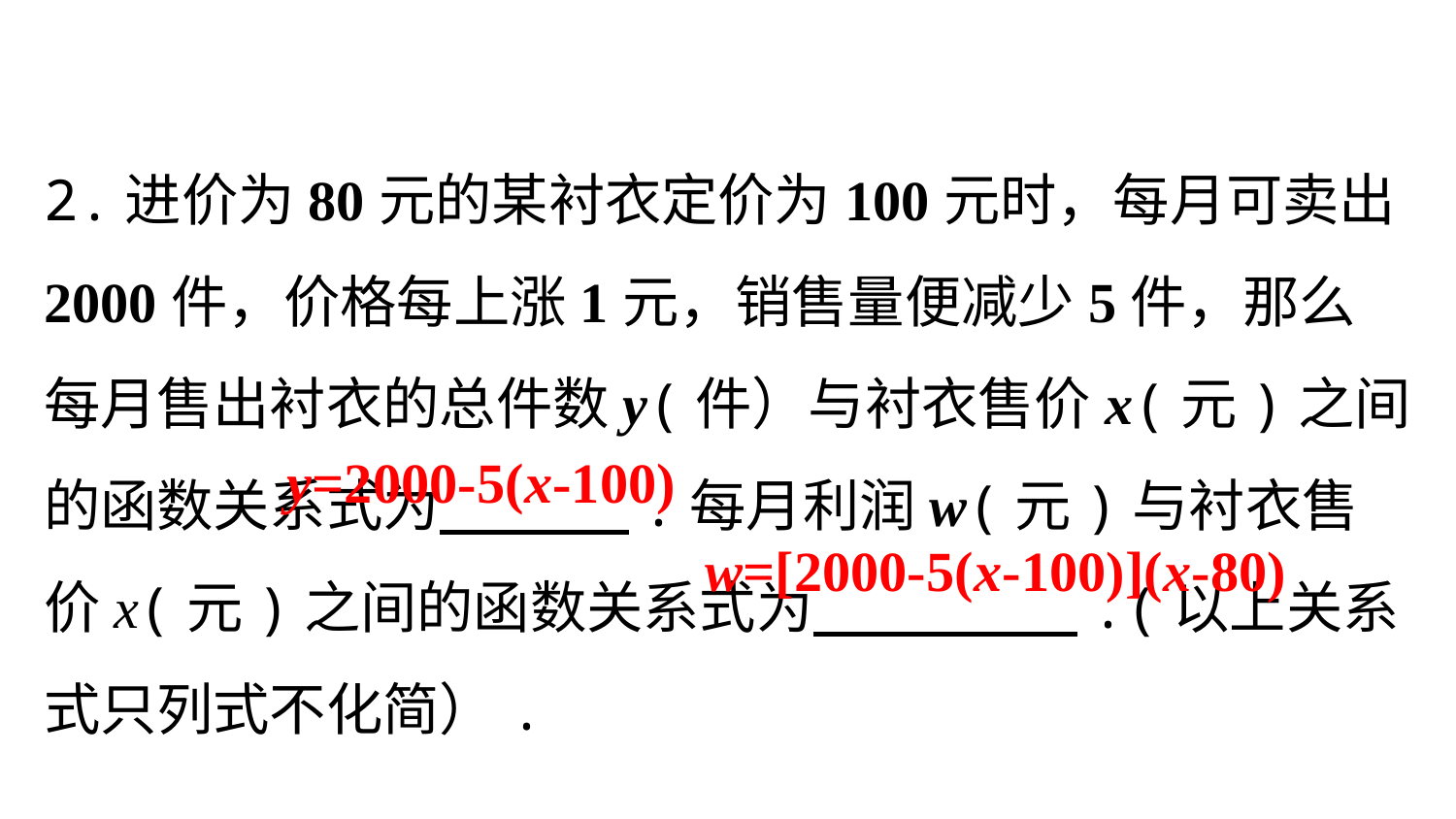

2.进价为80元的某衬衣定价为100元时，每月可卖出2000件，价格每上涨1元，销售量便减少5件，那么每月售出衬衣的总件数y(件）与衬衣售价x(元)之间的函数关系式为               .每月利润w(元)与衬衣售价x(元)之间的函数关系式为                     .(以上关系式只列式不化简）.
y=2000-5(x-100)
w=[2000-5(x-100)](x-80)